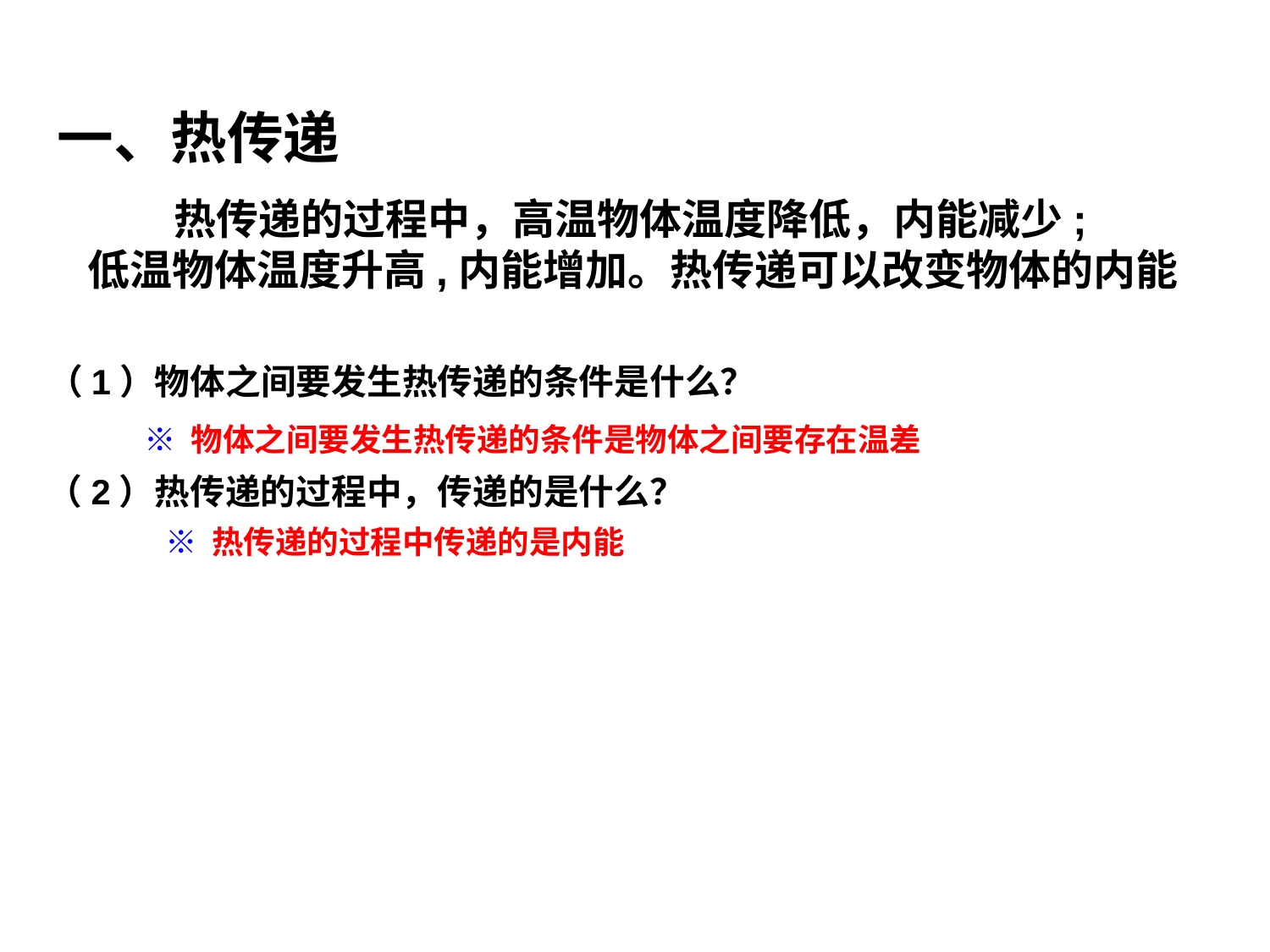

一、热传递
        热传递的过程中，高温物体温度降低，内能减少;
低温物体温度升高,内能增加。热传递可以改变物体的内能
（1）物体之间要发生热传递的条件是什么？
※ 物体之间要发生热传递的条件是物体之间要存在温差
（2）热传递的过程中，传递的是什么？
※ 热传递的过程中传递的是内能